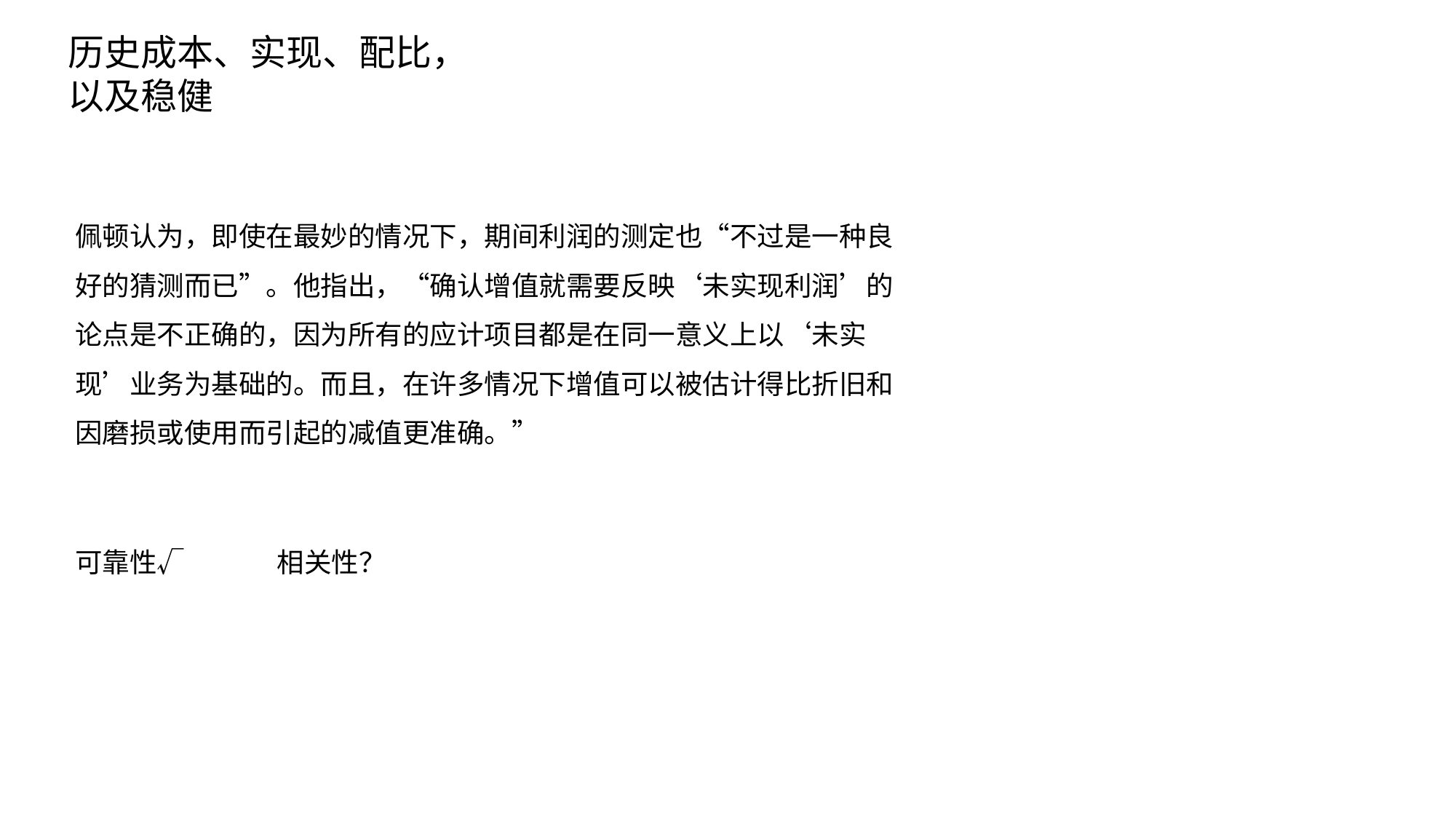

历史成本、实现、配比，以及稳健
佩顿认为，即使在最妙的情况下，期间利润的测定也“不过是一种良好的猜测而已”。他指出，“确认增值就需要反映‘未实现利润’的论点是不正确的，因为所有的应计项目都是在同一意义上以‘未实现’业务为基础的。而且，在许多情况下增值可以被估计得比折旧和因磨损或使用而引起的减值更准确。”
可靠性√               相关性？